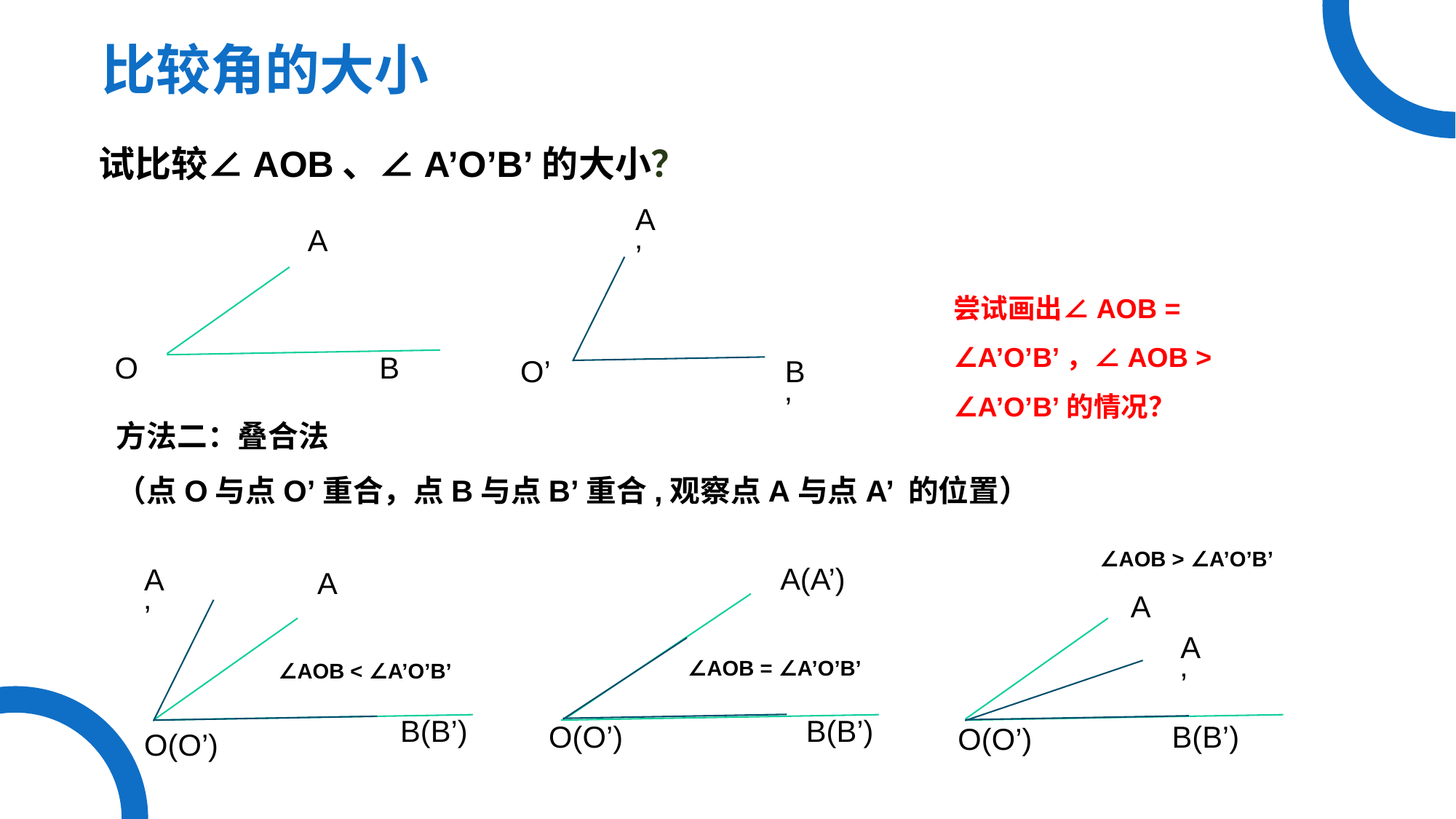

比较角的大小
试比较∠AOB、∠A’O’B’的大小？
A’
A
O
B
O’
B’
尝试画出∠AOB = ∠A’O’B’，∠AOB > ∠A’O’B’的情况？
方法二：叠合法
（点O与点O’重合，点B与点B’重合,观察点A与点A’ 的位置）
∠AOB > ∠A’O’B’
A(A’)
B(B’)
O(O’)
A’
A
B(B’)
O(O’)
A
B(B’)

O(O’)
A’
∠AOB = ∠A’O’B’
∠AOB < ∠A’O’B’